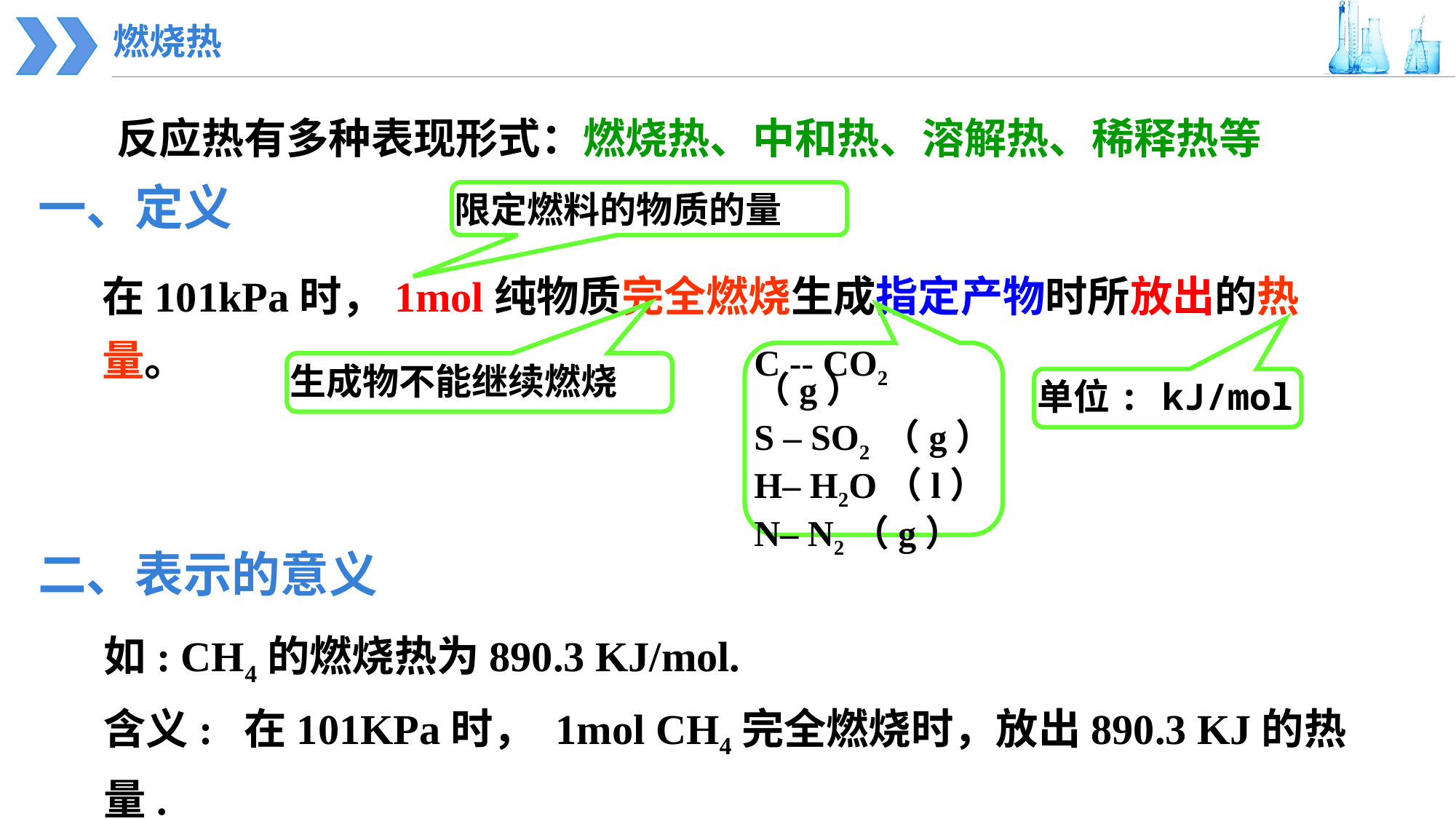

燃烧热
反应热有多种表现形式：燃烧热、中和热、溶解热、稀释热等
一、定义
限定燃料的物质的量
在101kPa时，1mol纯物质完全燃烧生成指定产物时所放出的热量。
C -- CO2 （g）
S – SO2 （g）
H– H2O（l）
N– N2（g）

生成物不能继续燃烧
单位: kJ/mol
二、表示的意义
如: CH4的燃烧热为890.3 KJ/mol.
含义:  在101KPa时， 1mol CH4完全燃烧时，放出890.3 KJ的热量.